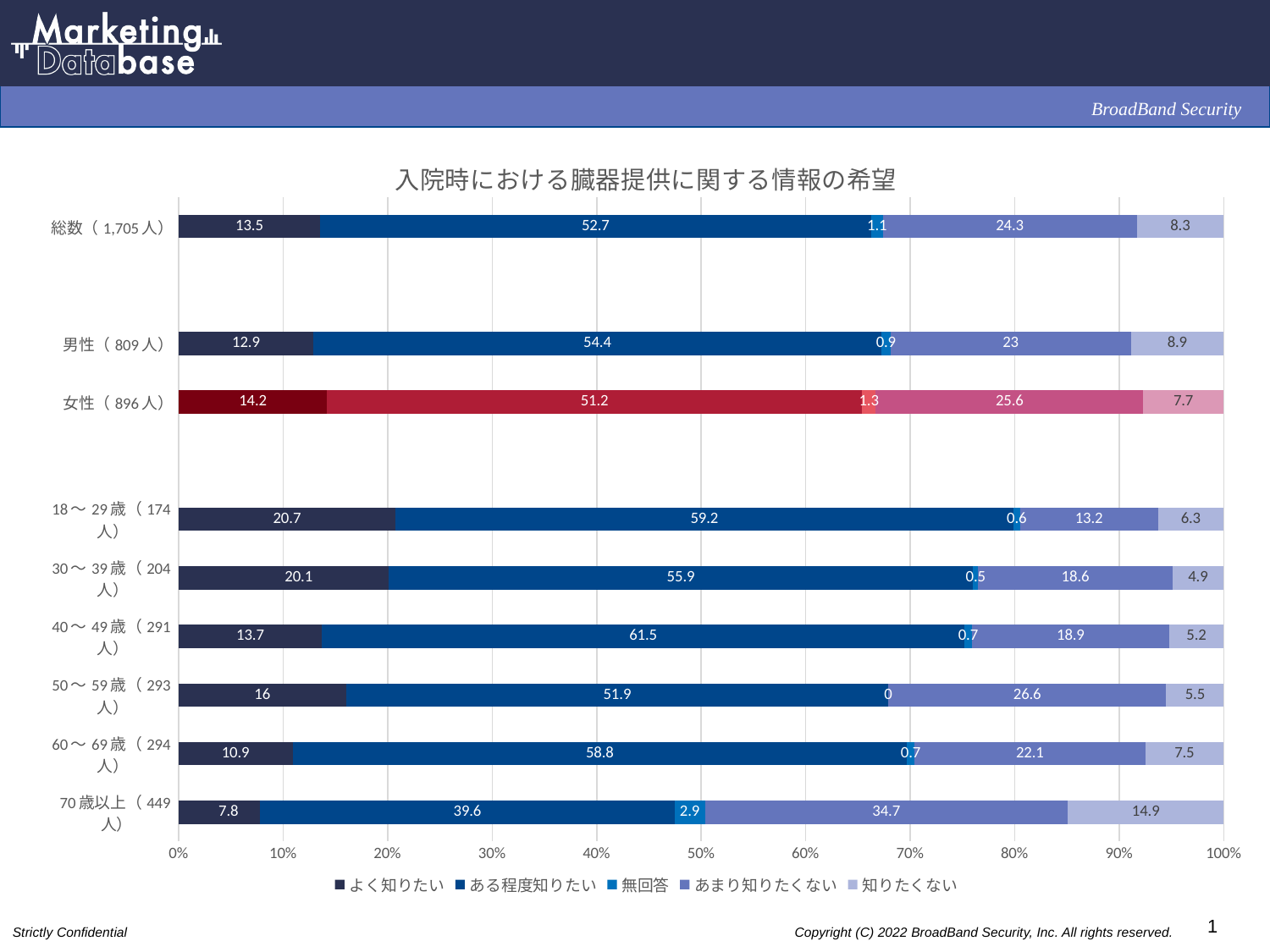

### Chart: 入院時における臓器提供に関する情報の希望

| Category | よく知りたい | ある程度知りたい | 無回答 | あまり知りたくない | 知りたくない |
|---|---|---|---|---|---|
| 総数（1,705人） | 13.5 | 52.7 | 1.1 | 24.3 | 8.3 |
|  | None | None | None | None | None |
| 男性（809人） | 12.9 | 54.4 | 0.9 | 23.0 | 8.9 |
| 女性（896人） | 14.2 | 51.2 | 1.3 | 25.6 | 7.7 |
|  | None | None | None | None | None |
| 18～29歳（174人） | 20.7 | 59.2 | 0.6 | 13.2 | 6.3 |
| 30～39歳（204人） | 20.1 | 55.9 | 0.5 | 18.6 | 4.9 |
| 40～49歳（291人） | 13.7 | 61.5 | 0.7 | 18.9 | 5.2 |
| 50～59歳（293人） | 16.0 | 51.9 | 0.0 | 26.6 | 5.5 |
| 60～69歳（294人） | 10.9 | 58.8 | 0.7 | 22.1 | 7.5 |
| 70歳以上（449人） | 7.8 | 39.6 | 2.9 | 34.7 | 14.9 |